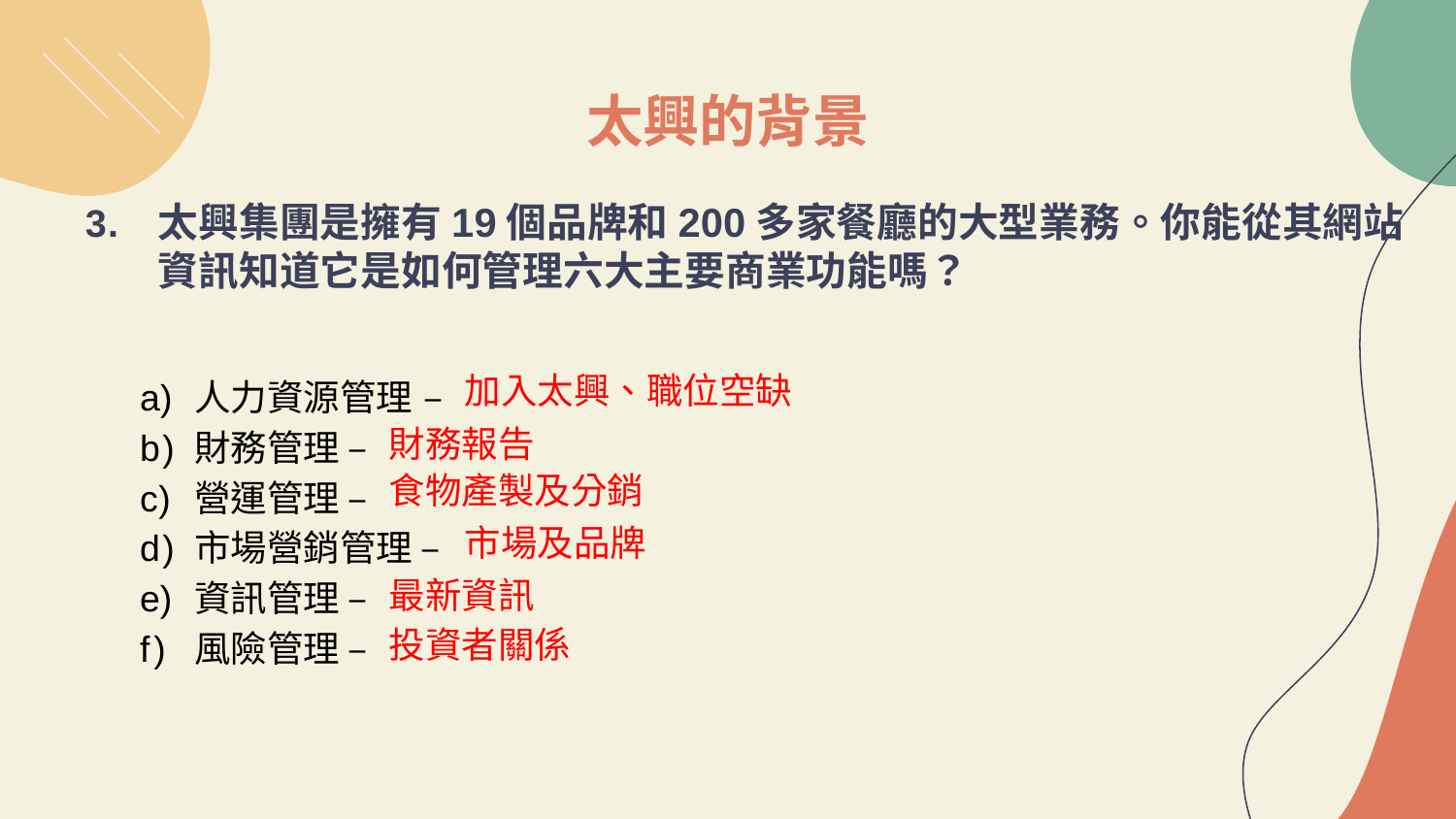

# 太興的背景
太興集團是擁有19個品牌和200多家餐廳的大型業務。你能從其網站資訊知道它是如何管理六大主要商業功能嗎？

加入太興、職位空缺
人力資源管理 –
財務管理 –
營運管理 –
市場營銷管理 –
資訊管理 –
風險管理 –
財務報告
食物產製及分銷
市場及品牌
最新資訊
投資者關係